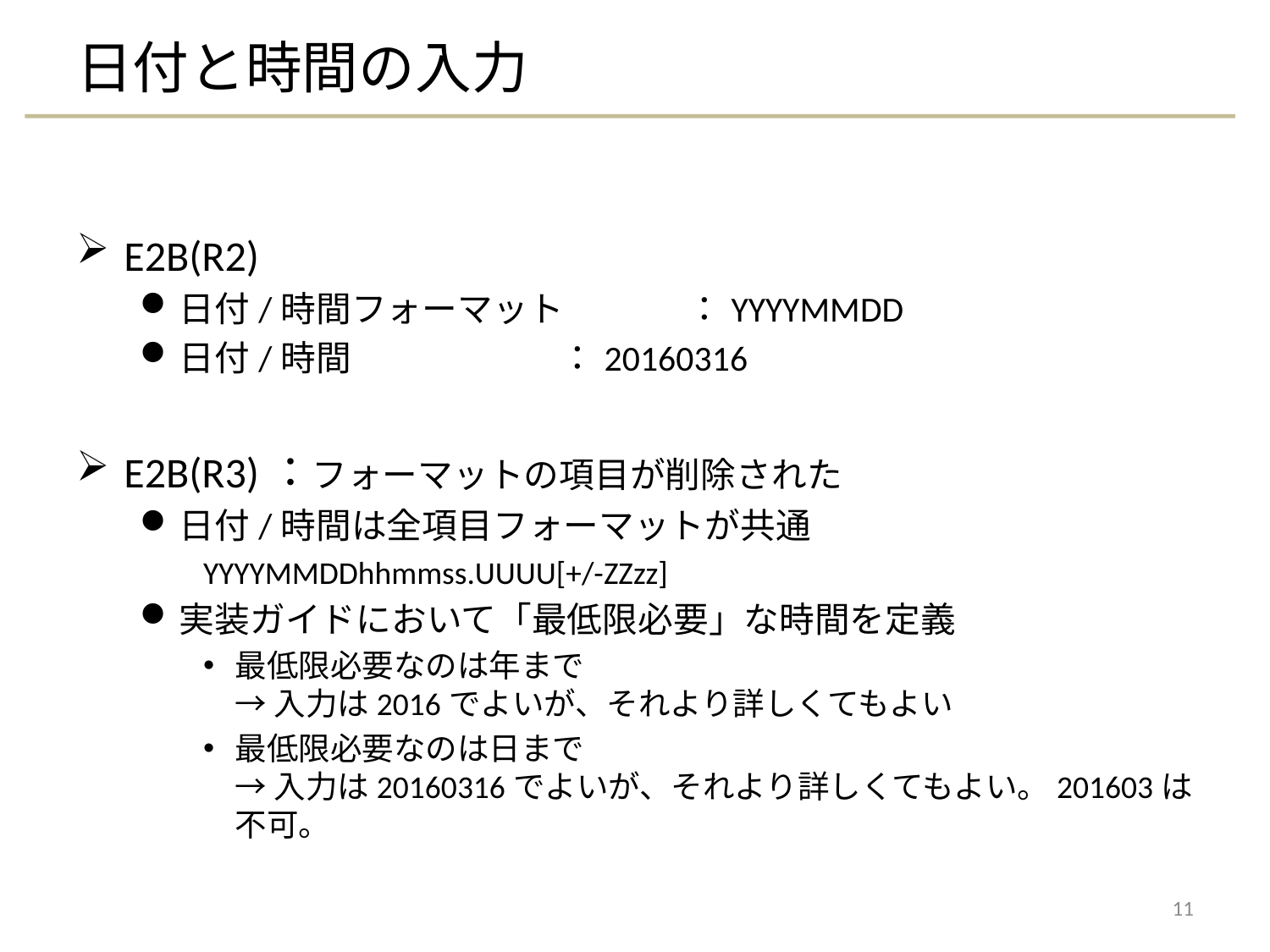

# 日付と時間の入力

E2B(R2)
日付/時間フォーマット	：YYYYMMDD
日付/時間		：20160316

E2B(R3)：フォーマットの項目が削除された
日付/時間は全項目フォーマットが共通
YYYYMMDDhhmmss.UUUU[+/-ZZzz]
実装ガイドにおいて「最低限必要」な時間を定義
最低限必要なのは年まで
→ 入力は2016でよいが、それより詳しくてもよい
最低限必要なのは日まで
→ 入力は20160316でよいが、それより詳しくてもよい。201603は不可。
11